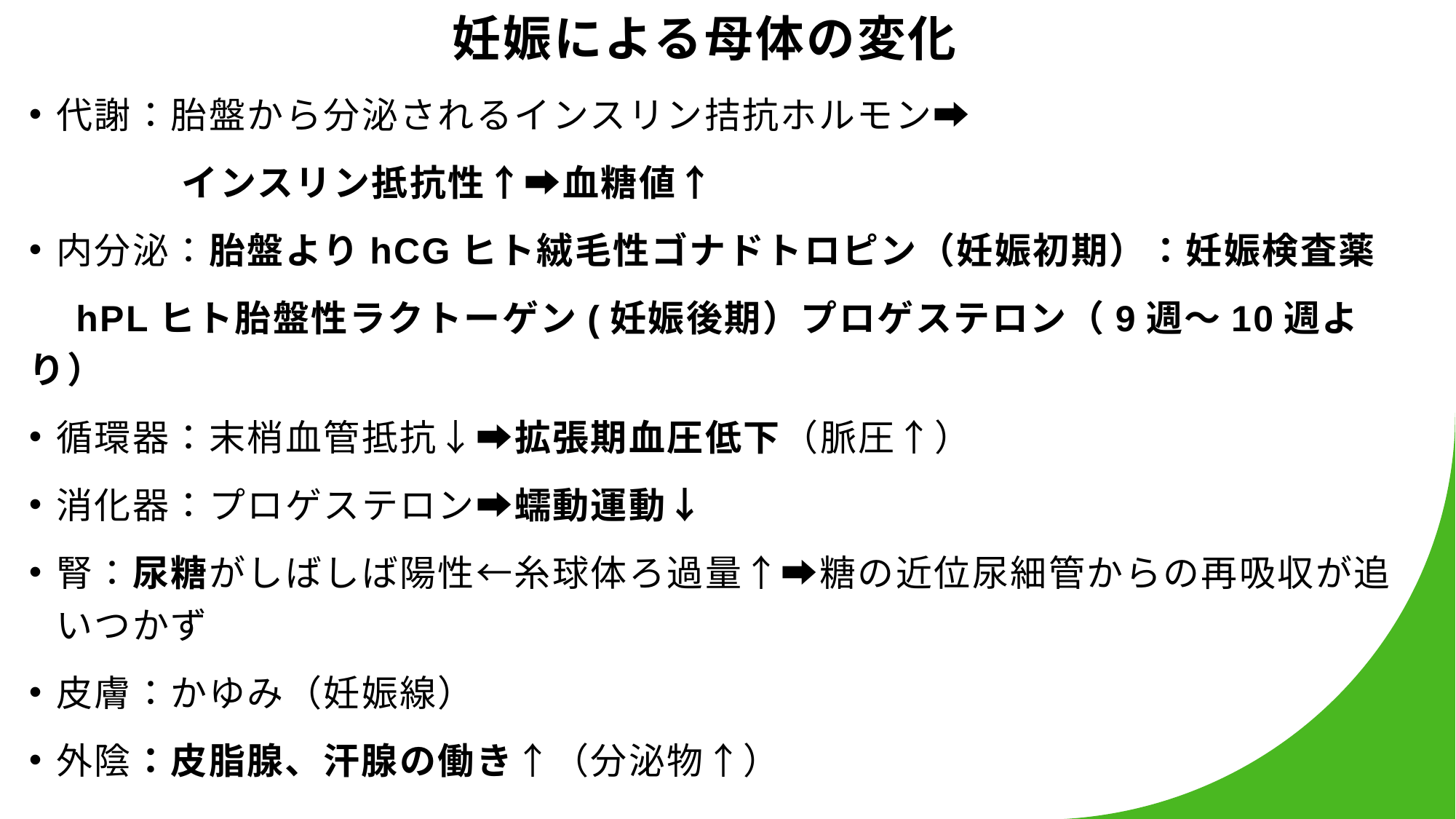

# 妊娠による母体の変化
代謝：胎盤から分泌されるインスリン拮抗ホルモン➡
　　　　インスリン抵抗性↑➡血糖値↑
内分泌：胎盤よりhCGヒト絨毛性ゴナドトロピン（妊娠初期）：妊娠検査薬
　hPLヒト胎盤性ラクトーゲン(妊娠後期）プロゲステロン（9週～10週より）
循環器：末梢血管抵抗↓➡拡張期血圧低下（脈圧↑）
消化器：プロゲステロン➡蠕動運動↓
腎：尿糖がしばしば陽性←糸球体ろ過量↑➡糖の近位尿細管からの再吸収が追いつかず
皮膚：かゆみ（妊娠線）
外陰：皮脂腺、汗腺の働き↑（分泌物↑）